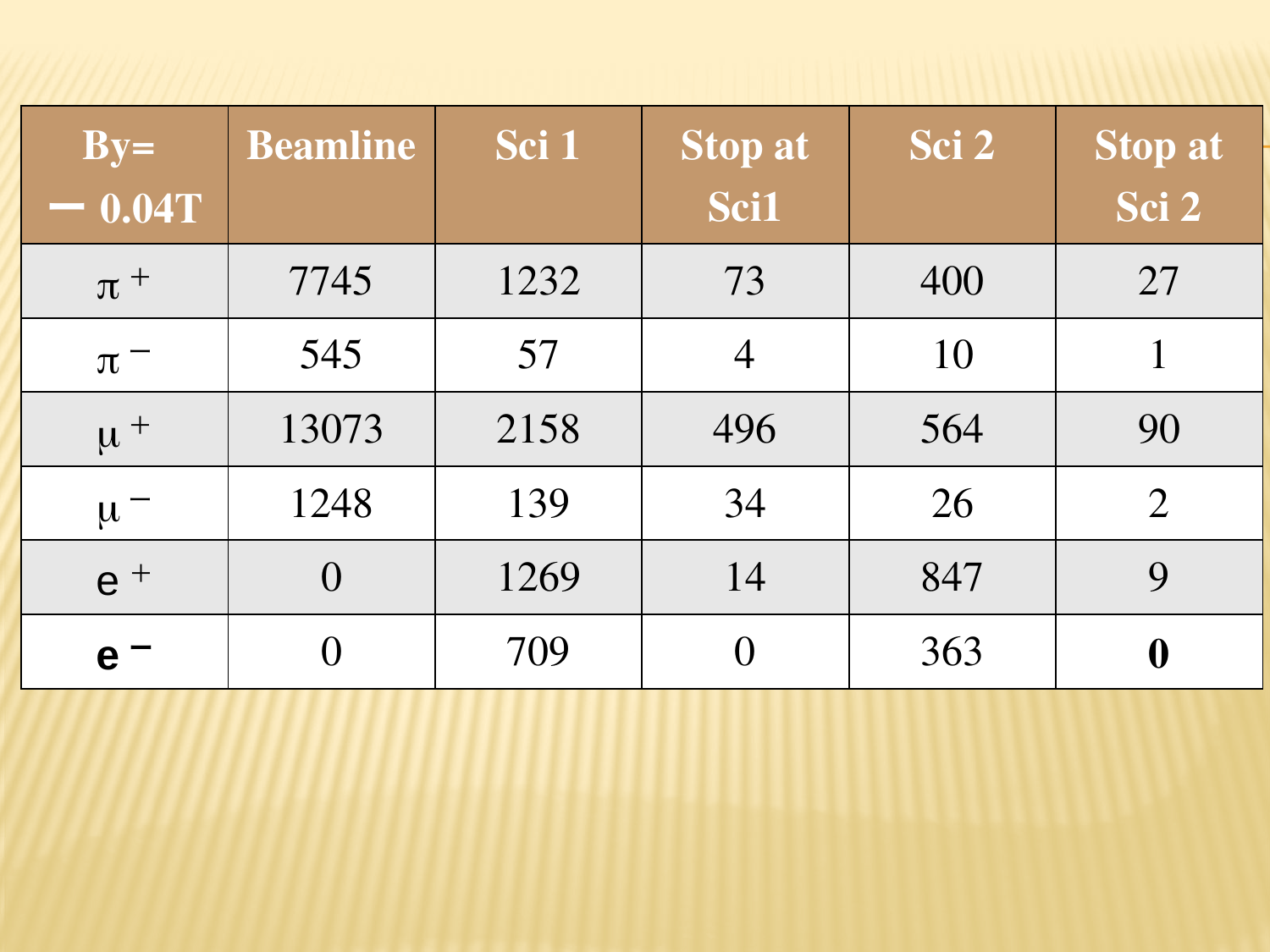

#
| By= ー0.04T | Beamline | Sci 1 | Stop at Sci1 | Sci 2 | Stop at Sci 2 |
| --- | --- | --- | --- | --- | --- |
| π＋ | 7745 | 1232 | 73 | 400 | 27 |
| πー | 545 | 57 | 4 | 10 | 1 |
| μ＋ | 13073 | 2158 | 496 | 564 | 90 |
| μー | 1248 | 139 | 34 | 26 | 2 |
| e＋ | 0 | 1269 | 14 | 847 | 9 |
| eー | 0 | 709 | 0 | 363 | 0 |